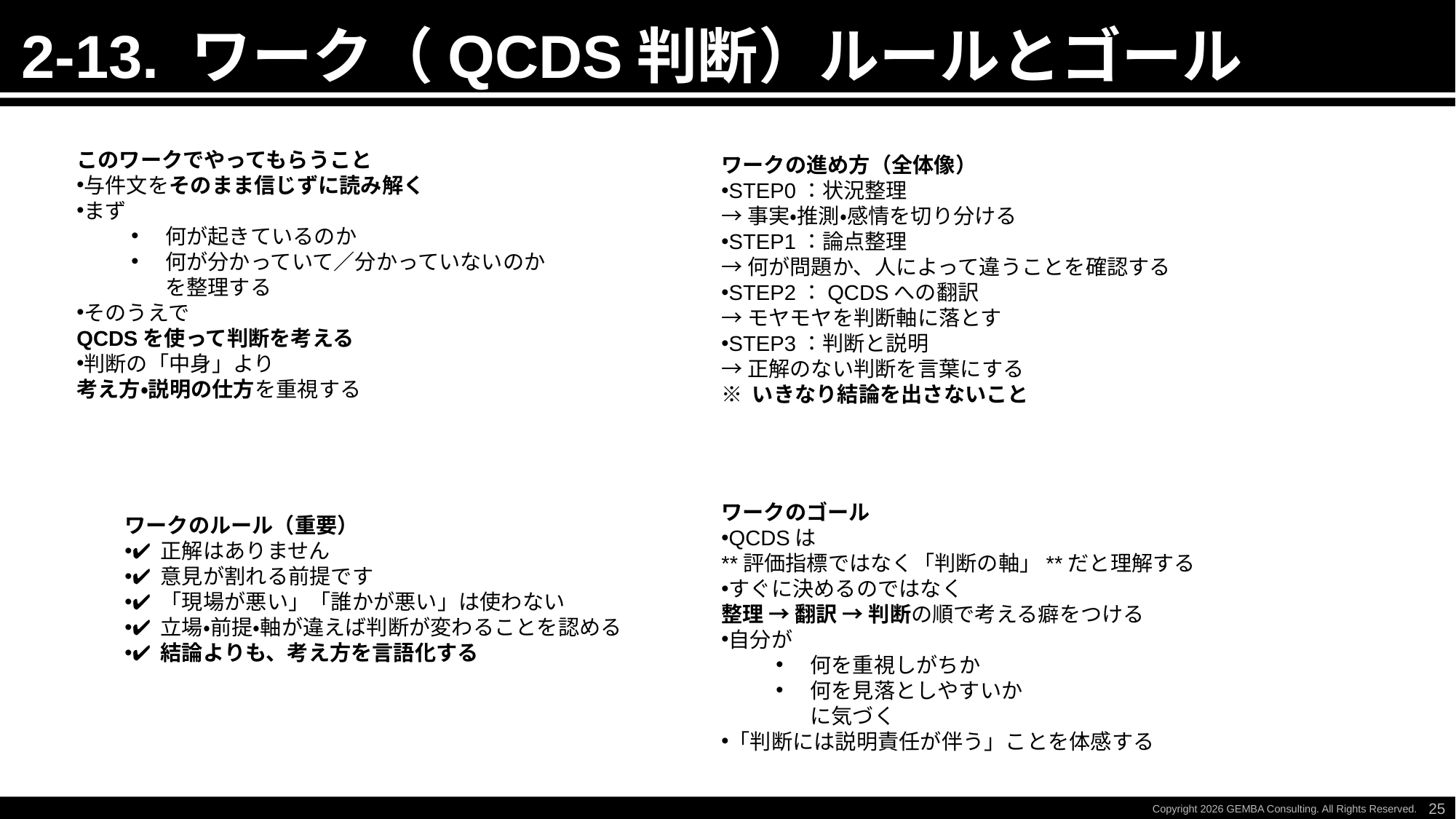

2-13. ワーク（QCDS判断）ルールとゴール
このワークでやってもらうこと
与件文をそのまま信じずに読み解く
まず
何が起きているのか
何が分かっていて／分かっていないのか
を整理する
そのうえで
QCDSを使って判断を考える
判断の「中身」より
考え方・説明の仕方を重視する
ワークの進め方（全体像）
STEP0：状況整理
→ 事実・推測・感情を切り分ける
STEP1：論点整理
→ 何が問題か、人によって違うことを確認する
STEP2：QCDSへの翻訳
→ モヤモヤを判断軸に落とす
STEP3：判断と説明
→ 正解のない判断を言葉にする
※ いきなり結論を出さないこと
ワークのゴール
QCDSは
**評価指標ではなく「判断の軸」**だと理解する
すぐに決めるのではなく
整理 → 翻訳 → 判断の順で考える癖をつける
自分が
何を重視しがちか
何を見落としやすいか
に気づく
「判断には説明責任が伴う」ことを体感する
ワークのルール（重要）
✔ 正解はありません
✔ 意見が割れる前提です
✔ 「現場が悪い」「誰かが悪い」は使わない
✔ 立場・前提・軸が違えば判断が変わることを認める
✔ 結論よりも、考え方を言語化する
25